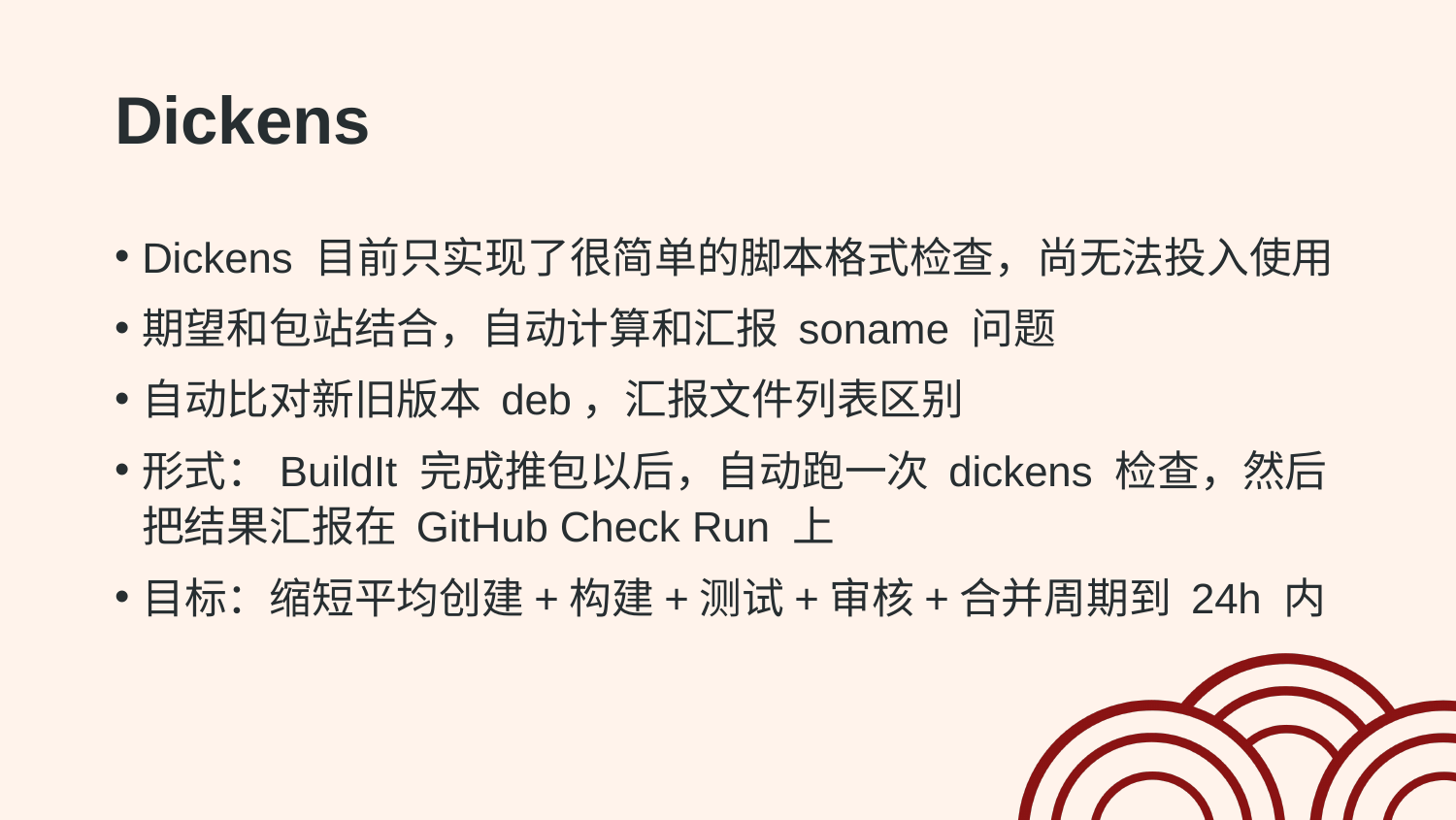

# Dickens
Dickens 目前只实现了很简单的脚本格式检查，尚无法投入使用
期望和包站结合，自动计算和汇报 soname 问题
自动比对新旧版本 deb，汇报文件列表区别
形式：BuildIt 完成推包以后，自动跑一次 dickens 检查，然后把结果汇报在 GitHub Check Run 上
目标：缩短平均创建+构建+测试+审核+合并周期到 24h 内